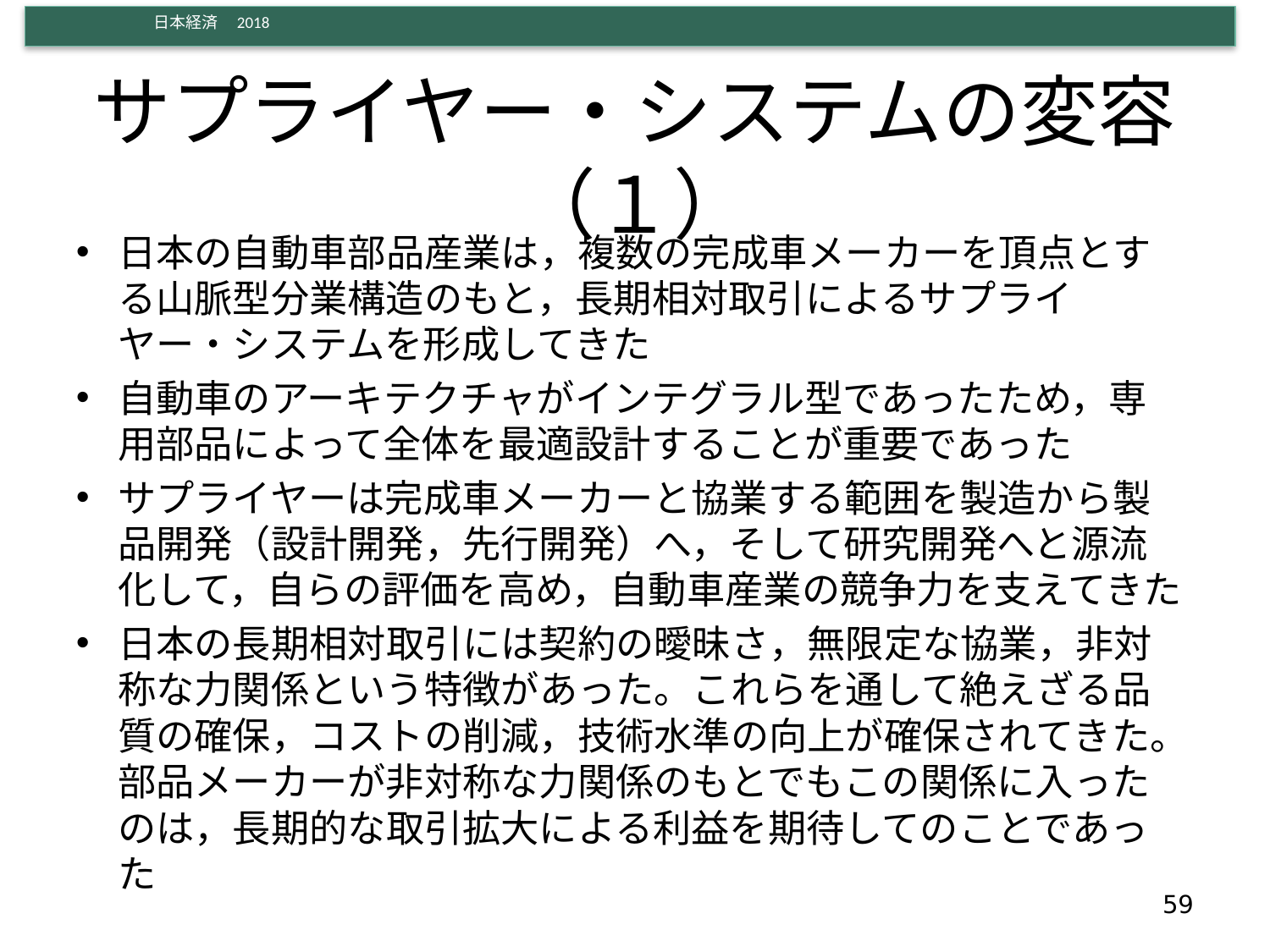

# サプライヤー・システムの変容（１）
日本の自動車部品産業は，複数の完成車メーカーを頂点とする山脈型分業構造のもと，長期相対取引によるサプライヤー・システムを形成してきた
自動車のアーキテクチャがインテグラル型であったため，専用部品によって全体を最適設計することが重要であった
サプライヤーは完成車メーカーと協業する範囲を製造から製品開発（設計開発，先行開発）へ，そして研究開発へと源流化して，自らの評価を高め，自動車産業の競争力を支えてきた
日本の長期相対取引には契約の曖昧さ，無限定な協業，非対称な力関係という特徴があった。これらを通して絶えざる品質の確保，コストの削減，技術水準の向上が確保されてきた。部品メーカーが非対称な力関係のもとでもこの関係に入ったのは，長期的な取引拡大による利益を期待してのことであった
59